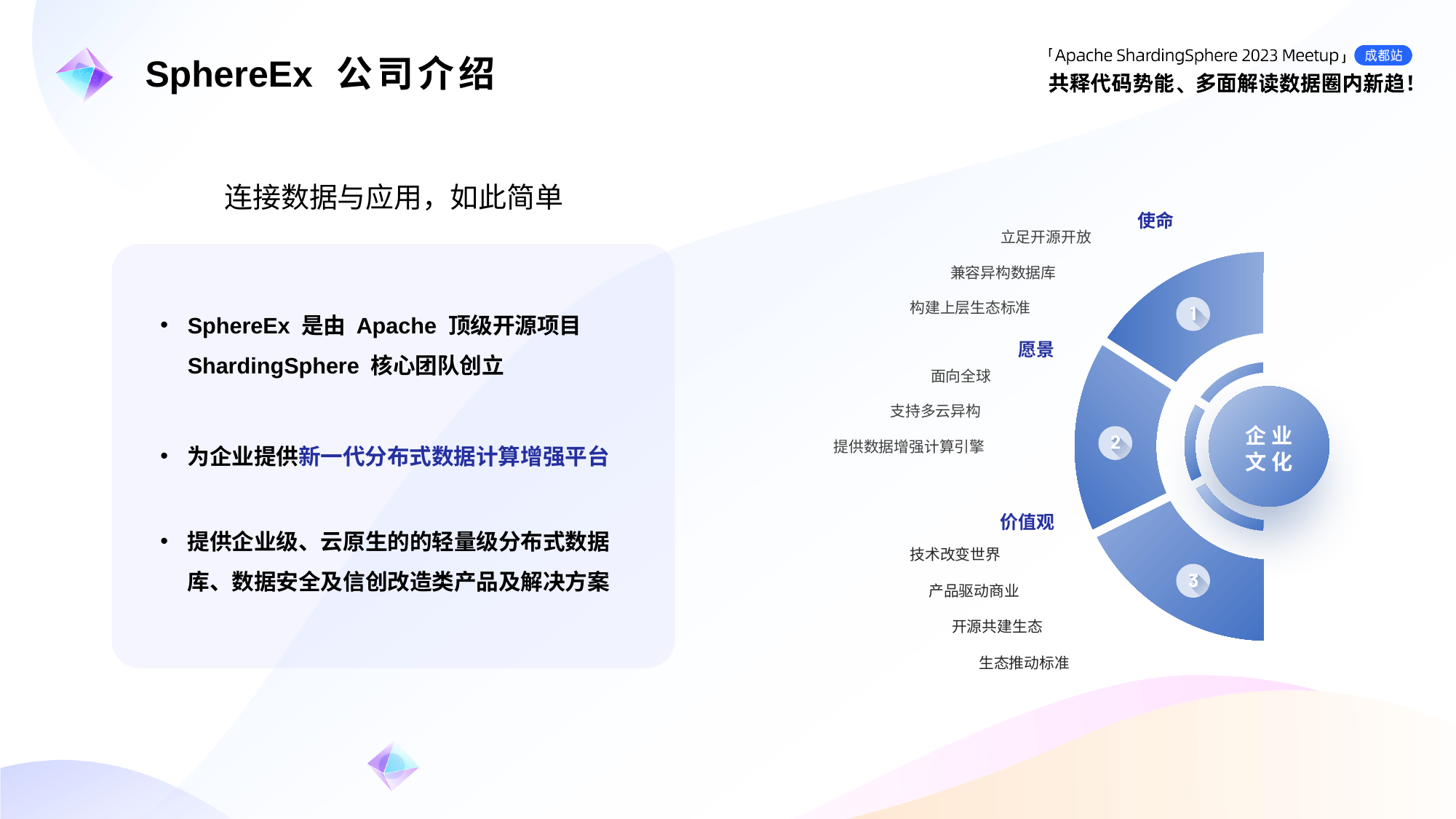

e7d195523061f1c0c2b73831c94a3edc981f60e396d3e182073EE1468018468A7F192AE5E5CD515B6C3125F8AF6E4EE646174E8CF0B46FD19828DCE8CDA3B3A044A74F0E769C5FA8CB87AB6FC303C8BA3785FAC64AF5424764E128FECAE4CC727650C04623638EBB0E38E204334561D5C6A1F0CAD760F6FBB7D9E209A4CCD06739B0CBDF42479AA5F56606813F7B2771
SphereEx 公司介绍
连接数据与应用，如此简单
使命
立足开源开放

兼容异构数据库

构建上层生态标准
SphereEx 是由 Apache 顶级开源项目 ShardingSphere 核心团队创立

愿景

面向全球

支持多云异构

企业
文化
提供数据增强计算引擎
为企业提供新一代分布式数据计算增强平台

价值观
提供企业级、云原生的的轻量级分布式数据库、数据安全及信创改造类产品及解决方案
技术改变世界

产品驱动商业
开源共建生态
生态推动标准